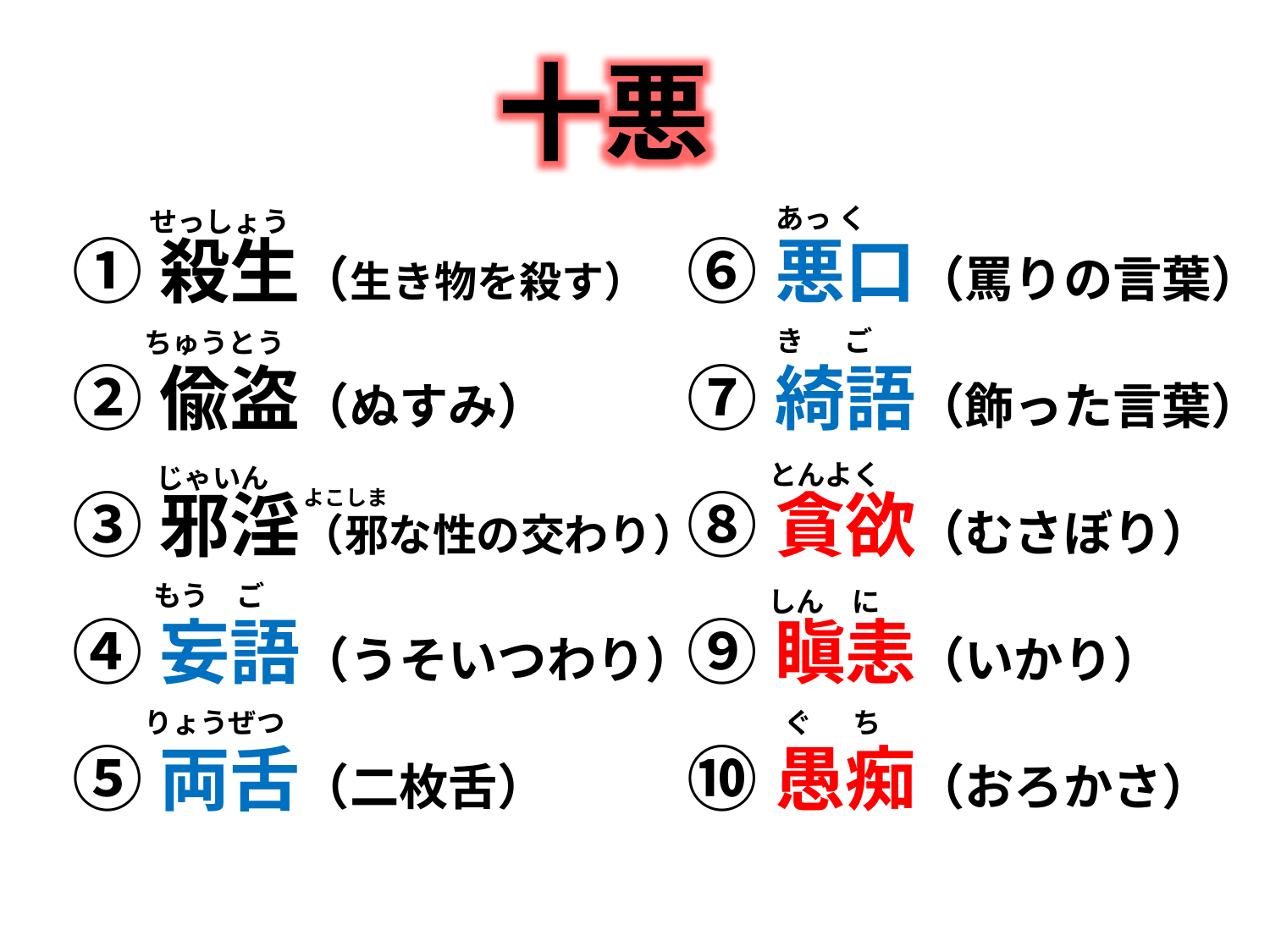

十悪
あっ く
せっしょう
①殺生（生き物を殺す）
②偸盗（ぬすみ）
③邪淫（邪な性の交わり）
④妄語（うそいつわり）
⑤両舌（二枚舌）
⑥悪口（罵りの言葉）
⑦綺語（飾った言葉）
⑧貪欲（むさぼり）
⑨瞋恚（いかり）
⑩愚痴（おろかさ）
き　  ご
ちゅうとう
とんよく
じゃいん
よこしま
もう　ご
しん　に
りょうぜつ
 ぐ　  ち